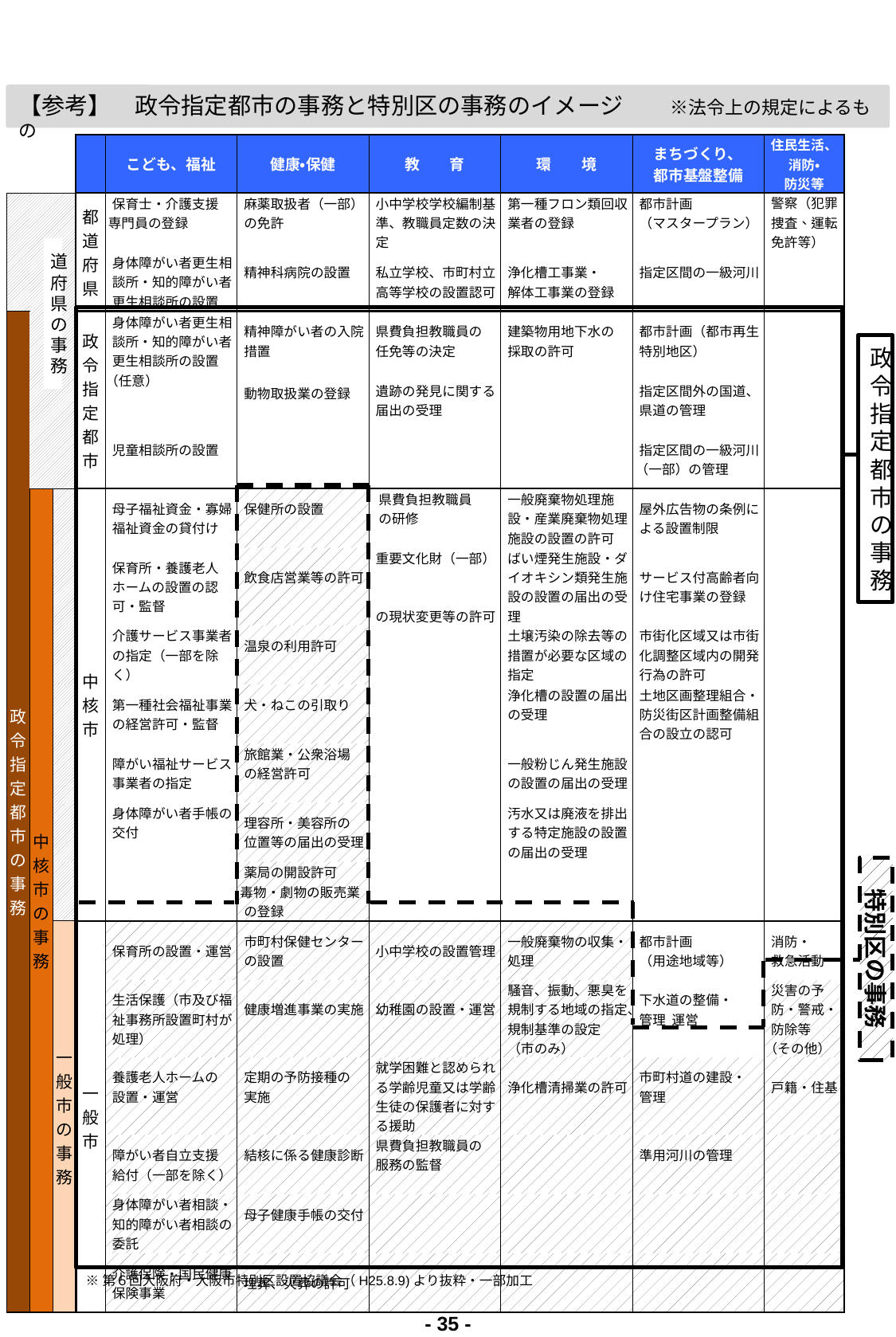

【参考】　政令指定都市の事務と特別区の事務のイメージ　　※法令上の規定によるもの
|  |  |  |  |  |  |  |  |  |  |  |  |  |
| --- | --- | --- | --- | --- | --- | --- | --- | --- | --- | --- | --- | --- |
|  |  |  |  |  | こども、福祉 | 健康・保健 | 教　　育 | 環　　境 | まちづくり、 都市基盤整備 | 住民生活、 消防・ 防災等 |  |  |
|  |  |  |  | 都道府県 | 保育士・介護支援 専門員の登録 | 麻薬取扱者（一部） の免許 | 小中学校学校編制基 準、教職員定数の決 定 | 第一種フロン類回収 業者の登録 | 都市計画 （マスタープラン） | 警察（犯罪 捜査、運転 免許等） |  |  |
|  |  |  |  |  | 身体障がい者更生相 談所・知的障がい者 更生相談所の設置 | 精神科病院の設置 | 私立学校、市町村立 高等学校の設置認可 | 浄化槽工事業・ 解体工事業の登録 | 指定区間の一級河川 |  |  |  |
|  | 政令指定都市の事務 |  |  | 政令指定都市 | 身体障がい者更生相 談所・知的障がい者 更生相談所の設置（任意） | 精神障がい者の入院 措置 | 県費負担教職員の 任免等の決定 | 建築物用地下水の 採取の許可 | 都市計画（都市再生 特別地区） |  |  |  |
|  |  |  |  |  |  | 動物取扱業の登録 | 遺跡の発見に関する 届出の受理 |  | 指定区間外の国道、 県道の管理 |  |  |  |
|  |  |  |  |  | 児童相談所の設置 |  |  |  | 指定区間の一級河川 （一部）の管理 |  |  |  |
|  |  | 中核市の事務 |  | 中核市 | 母子福祉資金・寡婦 福祉資金の貸付け | 保健所の設置 | 県費負担教職員 の研修 | 一般廃棄物処理施 設・産業廃棄物処理 施設の設置の許可 | 屋外広告物の条例に よる設置制限 |  |  |  |
|  |  |  |  |  | 保育所・養護老人 ホームの設置の認 可・監督 | 飲食店営業等の許可 | 重要文化財（一部） の現状変更等の許可 | ばい煙発生施設・ダ イオキシン類発生施 設の設置の届出の受 理 | サービス付高齢者向 け住宅事業の登録 |  |  |  |
|  |  |  |  |  | 介護サービス事業者 の指定（一部を除 く） | 温泉の利用許可 |  | 土壌汚染の除去等の 措置が必要な区域の 指定 | 市街化区域又は市街 化調整区域内の開発 行為の許可 |  |  |  |
|  |  |  |  |  | 第一種社会福祉事業 の経営許可・監督 | 犬・ねこの引取り |  | 浄化槽の設置の届出 の受理 | 土地区画整理組合・ 防災街区計画整備組 合の設立の認可 |  |  |  |
|  |  |  |  |  | 障がい福祉サービス 事業者の指定 | 旅館業・公衆浴場 の経営許可 |  | 一般粉じん発生施設 の設置の届出の受理 |  |  |  |  |
|  |  |  |  |  | 身体障がい者手帳の 交付 | 理容所・美容所の 位置等の届出の受理 |  | 汚水又は廃液を排出 する特定施設の設置 の届出の受理 |  |  |  |  |
|  |  |  |  |  |  | 薬局の開設許可 毒物・劇物の販売業 の登録 |  |  |  |  |  |  |
|  |  |  | 一般市の事務 | 一般市 | 保育所の設置・運営 | 市町村保健センター の設置 | 小中学校の設置管理 | 一般廃棄物の収集・ 処理 | 都市計画 （用途地域等） | 消防・ 救急活動 |  |  |
|  |  |  |  |  | 生活保護（市及び福 祉事務所設置町村が 処理） | 健康増進事業の実施 | 幼稚園の設置・運営 | 騒音、振動、悪臭を 規制する地域の指定、 規制基準の設定 （市のみ） | 下水道の整備・ 管理 運営 | 災害の予 防・警戒・ 防除等 （その他） |  |  |
|  |  |  |  |  | 養護老人ホームの 設置・運営 | 定期の予防接種の 実施 | 就学困難と認められ る学齢児童又は学齢 生徒の保護者に対す る援助 | 浄化槽清掃業の許可 | 市町村道の建設・ 管理 | 戸籍・住基 |  |  |
|  |  |  |  |  | 障がい者自立支援 給付（一部を除く） | 結核に係る健康診断 | 県費負担教職員の 服務の監督 |  | 準用河川の管理 |  |  |  |
|  |  |  |  |  | 身体障がい者相談・ 知的障がい者相談の 委託 | 母子健康手帳の交付 |  |  |  |  |  |  |
|  |  |  |  |  | 介護保険・国民健康 保険事業 | 埋葬、火葬の許可 |  |  |  |  |  |  |
|  |  |  |  |  |  |  |  |  |  |  |  |  |
道府県の事務

政令指定都市の事務
特別区の事務
※第６回大阪府・大阪市特別区設置協議会（H25.8.9)より抜粋・一部加工
- 35 -